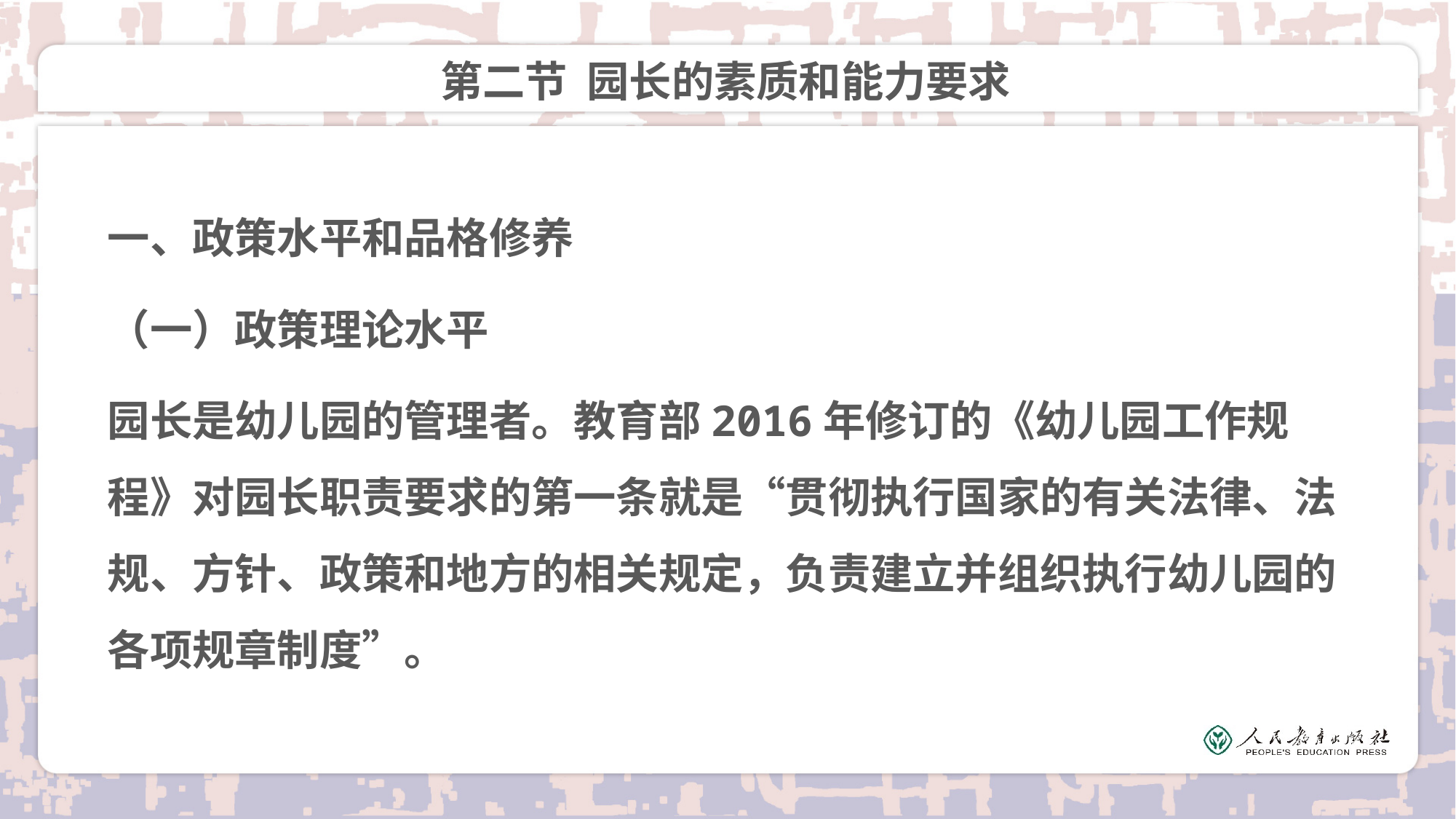

# 第二节  园长的素质和能力要求
一、政策水平和品格修养
（一）政策理论水平
园长是幼儿园的管理者。教育部2016年修订的《幼儿园工作规程》对园长职责要求的第一条就是“贯彻执行国家的有关法律、法规、方针、政策和地方的相关规定，负责建立并组织执行幼儿园的各项规章制度”。